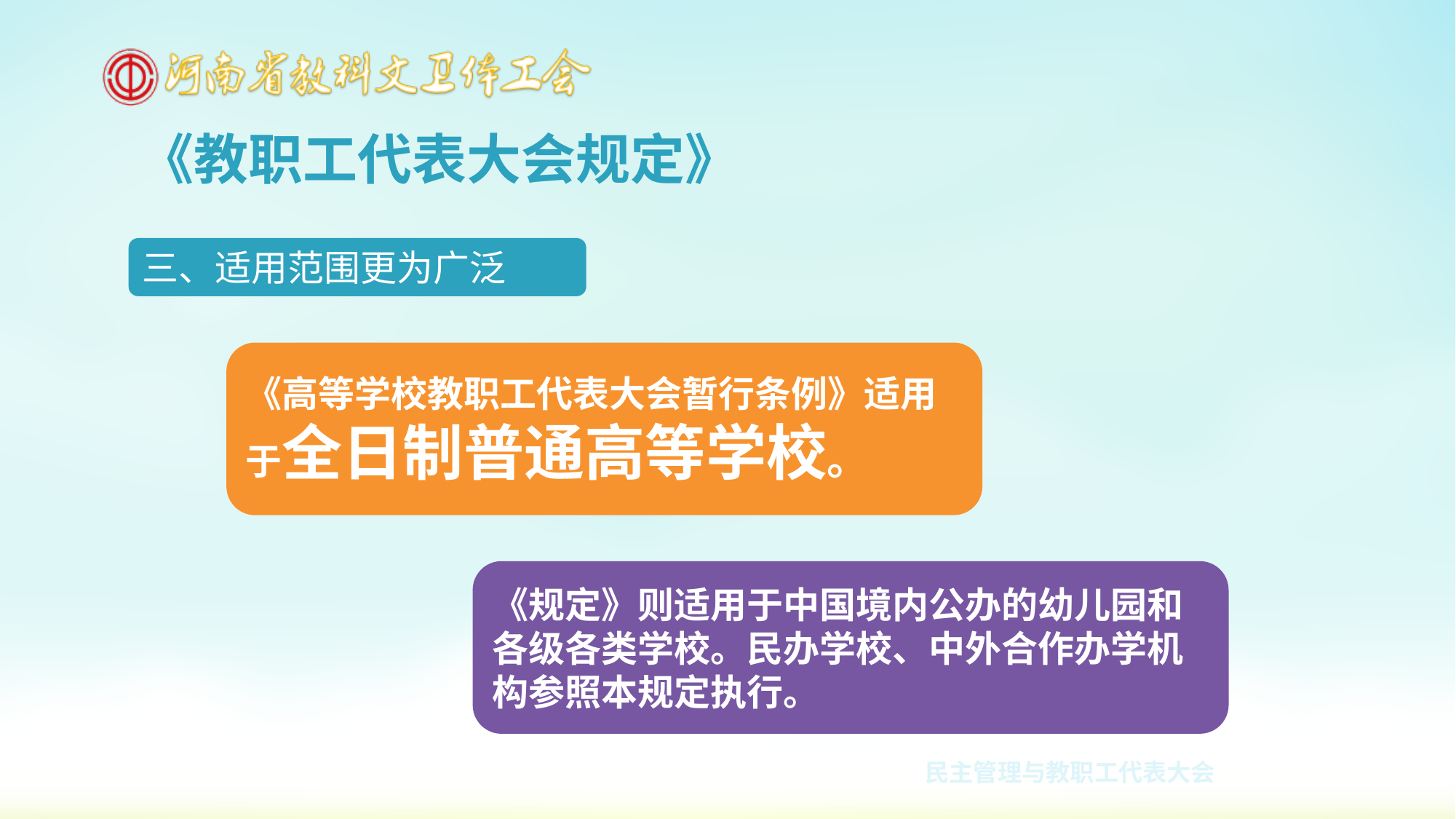

《教职工代表大会规定》
三、适用范围更为广泛
《高等学校教职工代表大会暂行条例》适用于全日制普通高等学校。
《规定》则适用于中国境内公办的幼儿园和各级各类学校。民办学校、中外合作办学机构参照本规定执行。